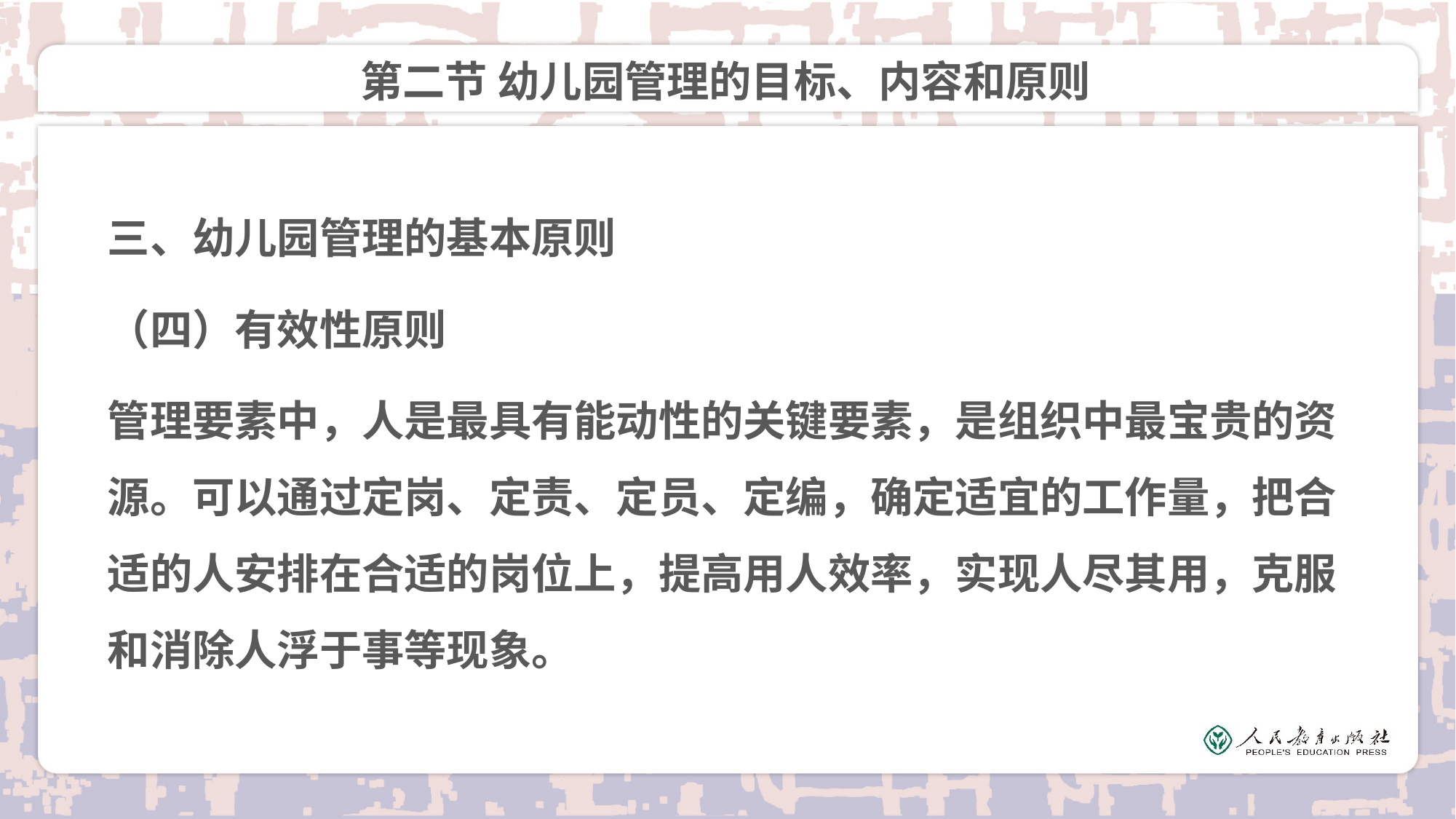

# 第二节 幼儿园管理的目标、内容和原则
三、幼儿园管理的基本原则
（四）有效性原则
管理要素中，人是最具有能动性的关键要素，是组织中最宝贵的资源。可以通过定岗、定责、定员、定编，确定适宜的工作量，把合适的人安排在合适的岗位上，提高用人效率，实现人尽其用，克服和消除人浮于事等现象。